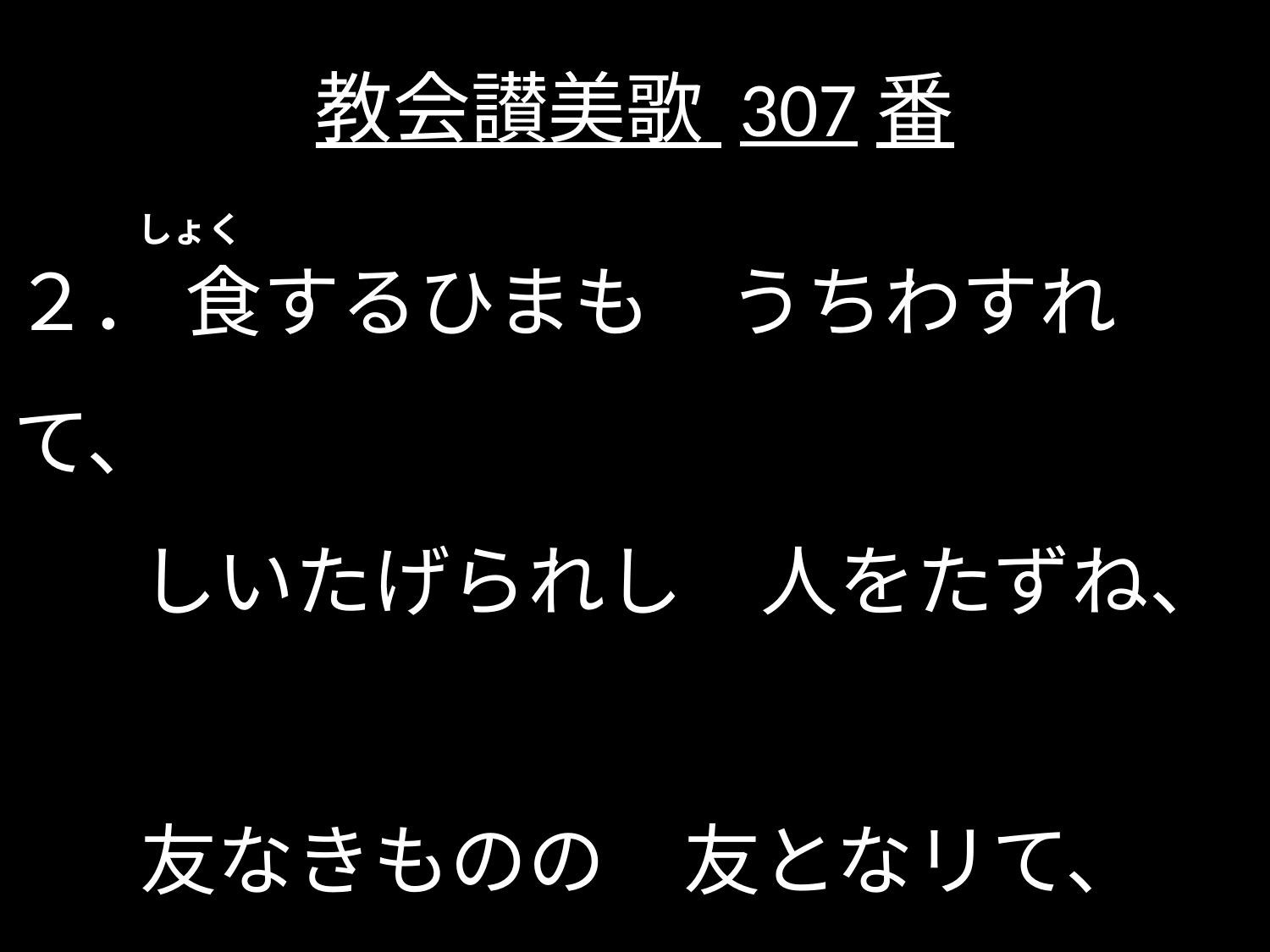

# 教会讃美歌 307番
２． 食するひまも　うちわすれて、
	しいたげられし　人をたずね、
	友なきものの　友となリて、
	こころくだきし　この人を見よ。
しょく